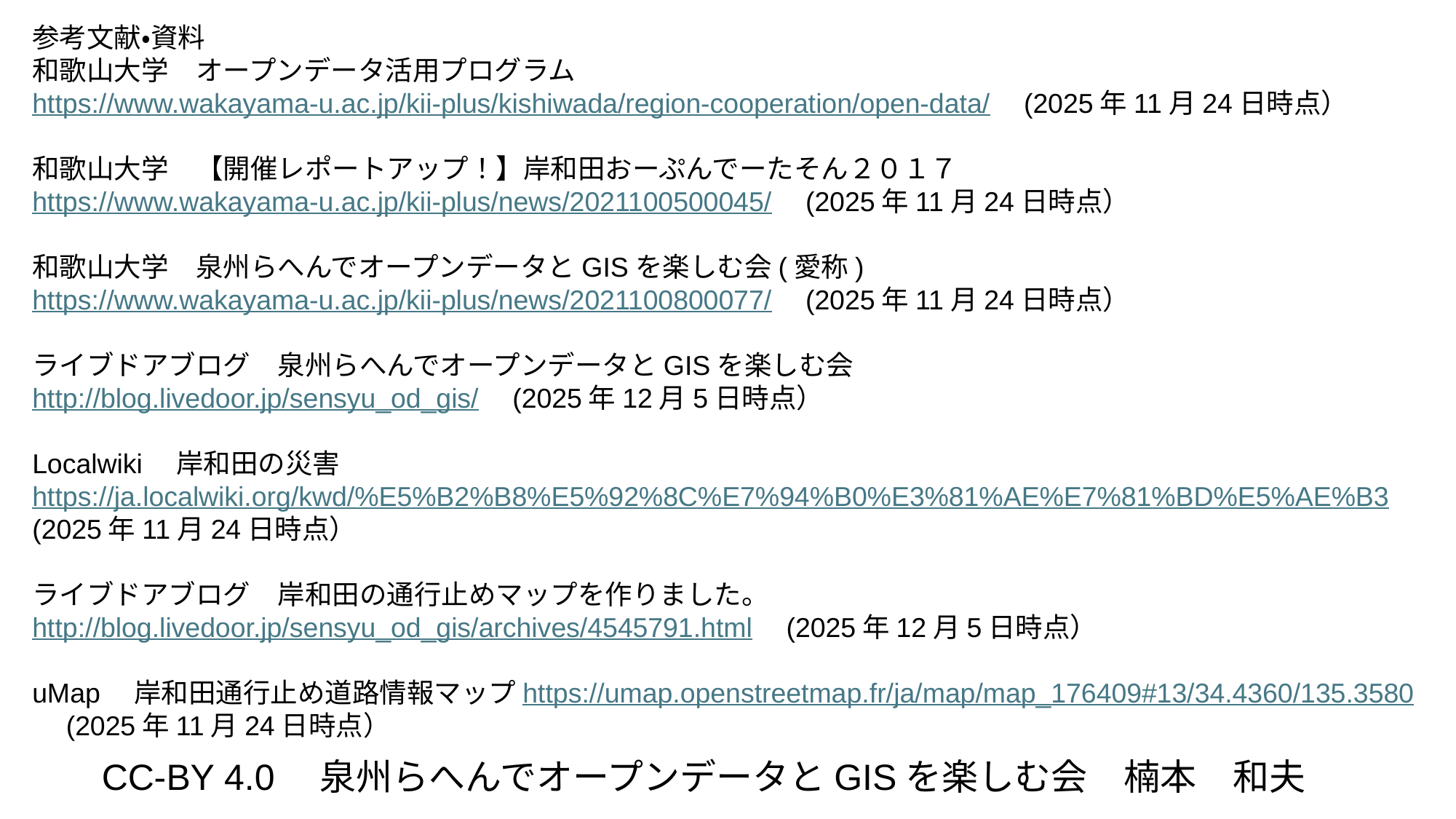

参考文献・資料
和歌山大学　オープンデータ活用プログラム
https://www.wakayama-u.ac.jp/kii-plus/kishiwada/region-cooperation/open-data/　(2025年11月24日時点）

和歌山大学　【開催レポートアップ！】岸和田おーぷんでーたそん２０１７
https://www.wakayama-u.ac.jp/kii-plus/news/2021100500045/　(2025年11月24日時点）

和歌山大学　泉州らへんでオープンデータとGISを楽しむ会(愛称)
https://www.wakayama-u.ac.jp/kii-plus/news/2021100800077/　(2025年11月24日時点）

ライブドアブログ　泉州らへんでオープンデータとGISを楽しむ会
http://blog.livedoor.jp/sensyu_od_gis/　(2025年12月5日時点）

Localwiki　岸和田の災害
https://ja.localwiki.org/kwd/%E5%B2%B8%E5%92%8C%E7%94%B0%E3%81%AE%E7%81%BD%E5%AE%B3　(2025年11月24日時点）

ライブドアブログ　岸和田の通行止めマップを作りました。
http://blog.livedoor.jp/sensyu_od_gis/archives/4545791.html　(2025年12月5日時点）

uMap　岸和田通行止め道路情報マップhttps://umap.openstreetmap.fr/ja/map/map_176409#13/34.4360/135.3580　(2025年11月24日時点）

CC-BY 4.0　泉州らへんでオープンデータとGISを楽しむ会　楠本　和夫